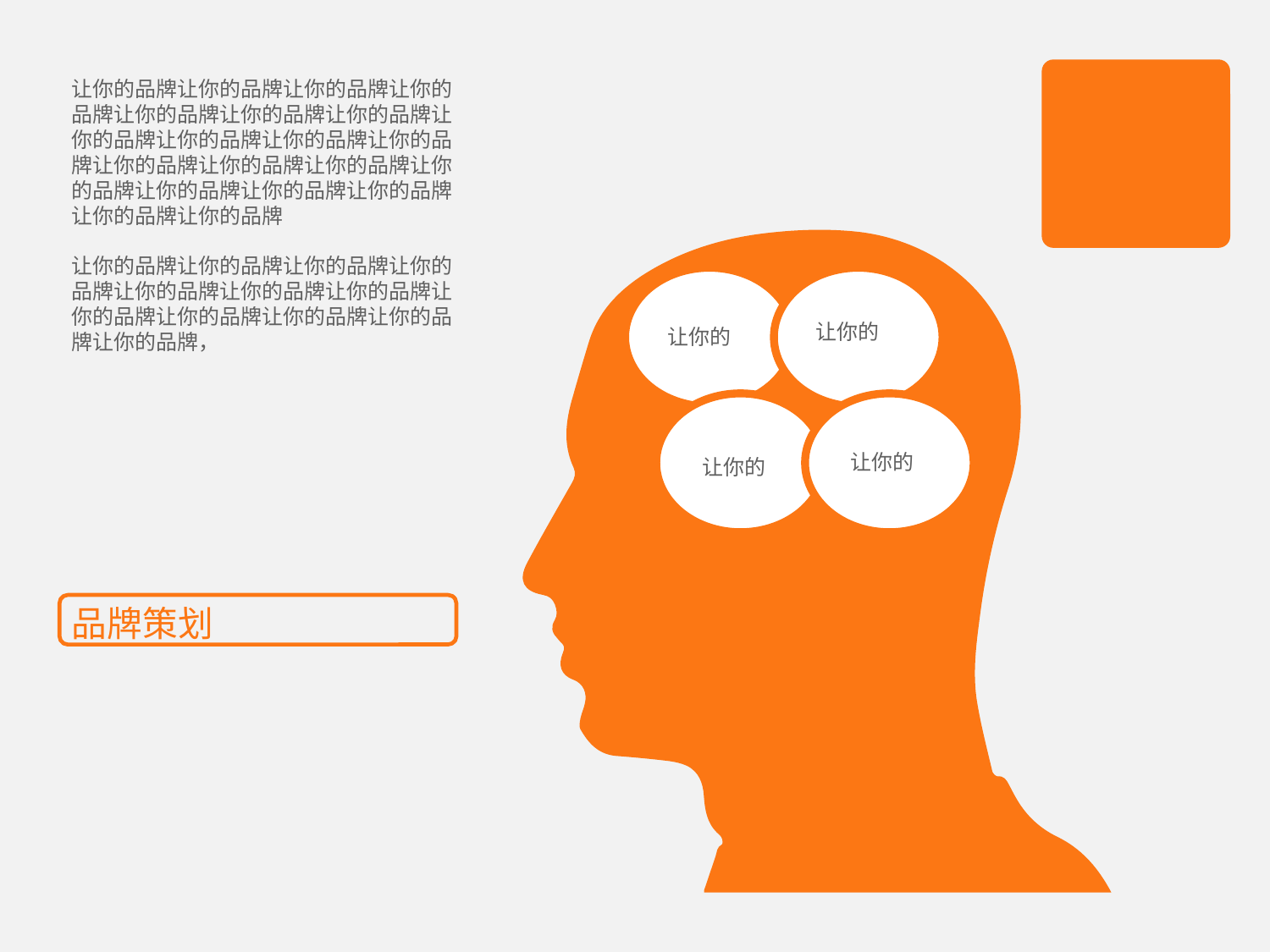

让你的品牌让你的品牌让你的品牌让你的品牌让你的品牌让你的品牌让你的品牌让你的品牌让你的品牌让你的品牌让你的品牌让你的品牌让你的品牌让你的品牌让你的品牌让你的品牌让你的品牌让你的品牌让你的品牌让你的品牌

让你的品牌让你的品牌让你的品牌让你的品牌让你的品牌让你的品牌让你的品牌让你的品牌让你的品牌让你的品牌让你的品牌让你的品牌，

让你的
让你的

让你的
让你的

品牌策划